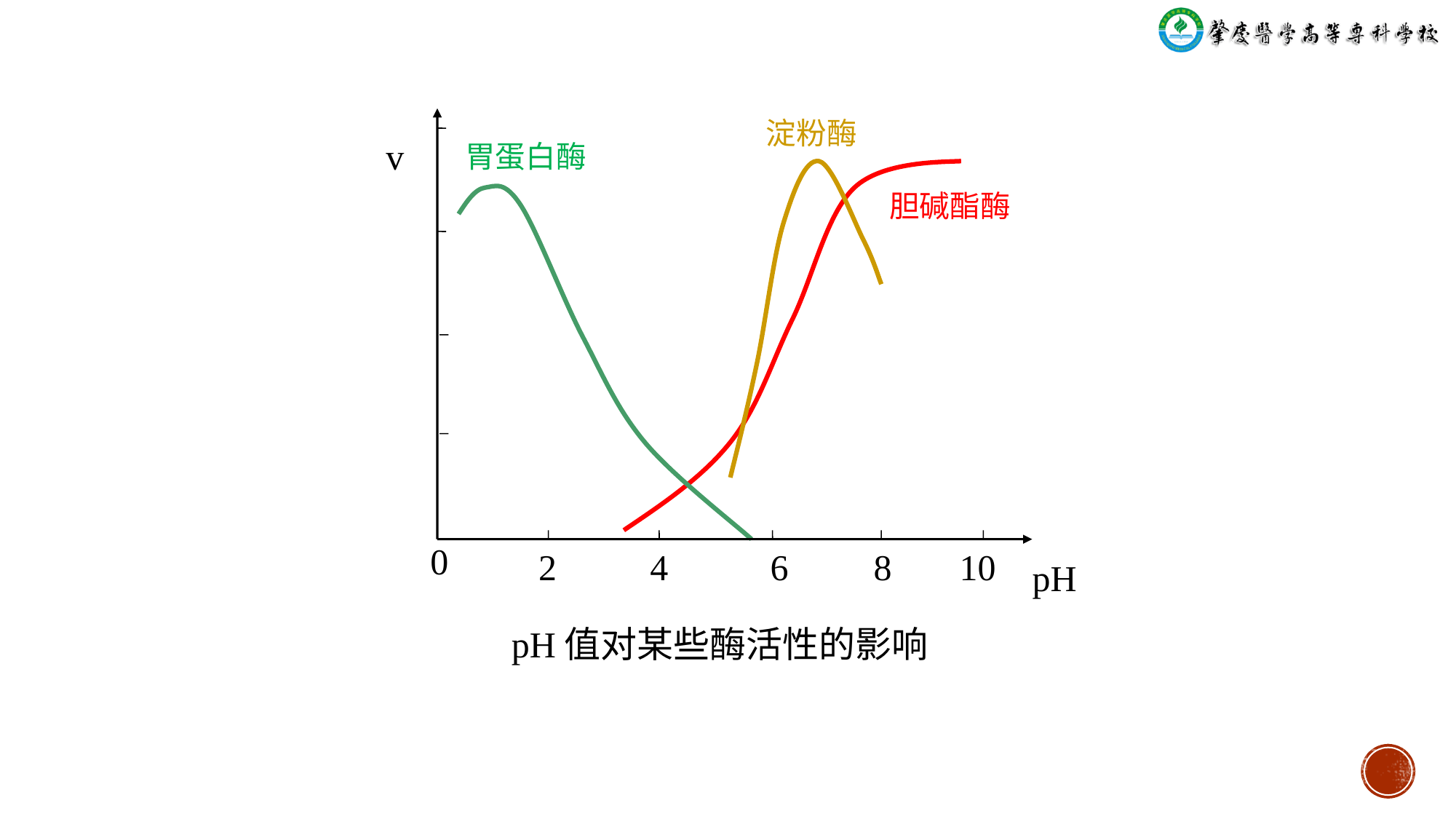

淀粉酶
v

胃蛋白酶

胆碱酯酶

0
2
4
6
8
10

pH
pH值对某些酶活性的影响